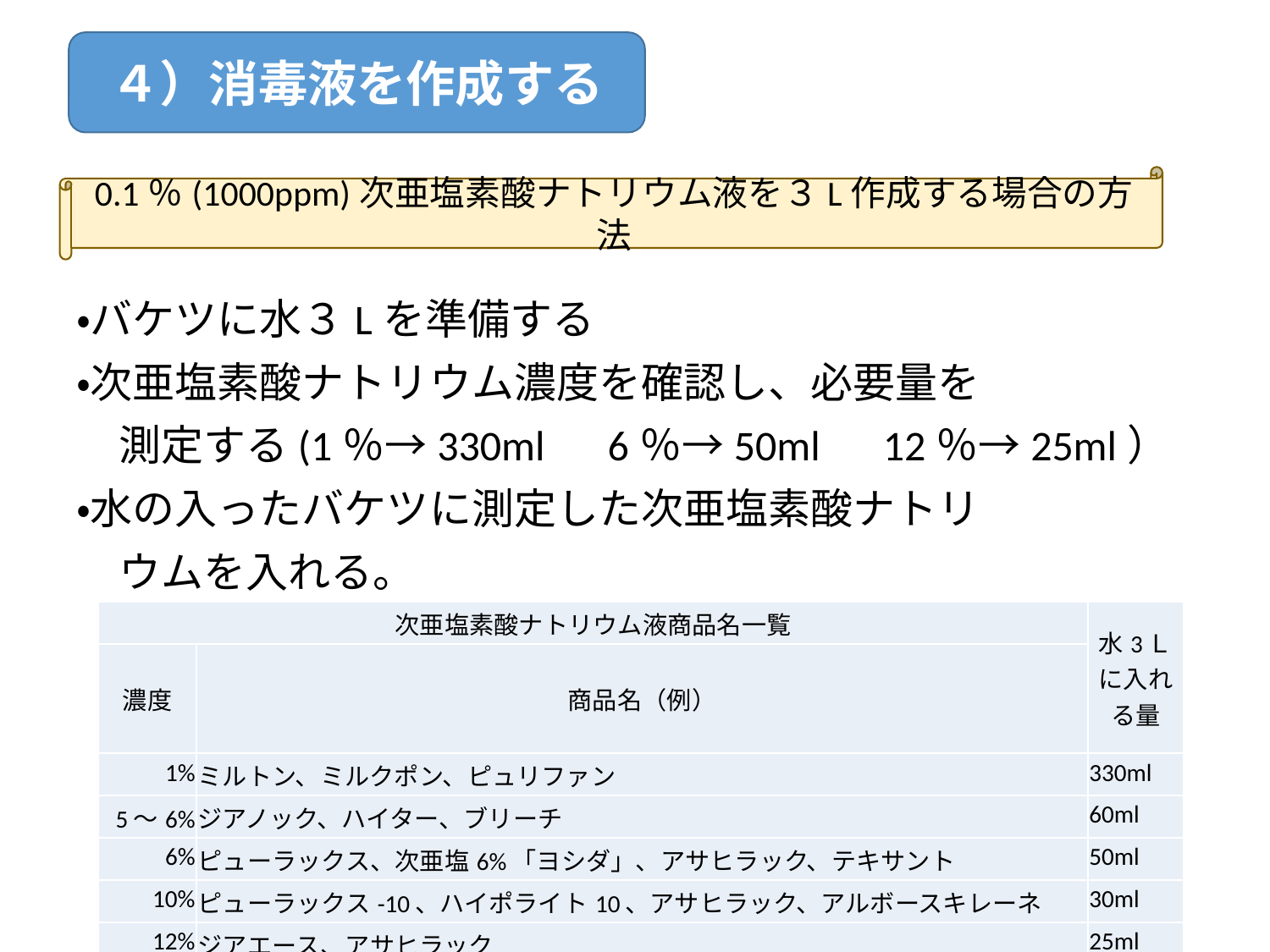

#
４）消毒液を作成する

・バケツに水３Lを準備する
・次亜塩素酸ナトリウム濃度を確認し、必要量を
　測定する(1％→330ml　6％→50ml　12％→25ml）
・水の入ったバケツに測定した次亜塩素酸ナトリ
　ウムを入れる。
0.1％(1000ppm)次亜塩素酸ナトリウム液を３L作成する場合の方法
| 次亜塩素酸ナトリウム液商品名一覧 |  | 水3Ｌに入れる量 |
| --- | --- | --- |
| 濃度 | 商品名（例） |  |
| 1% | ミルトン、ミルクポン、ピュリファン | 330ml |
| 5～6% | ジアノック、ハイター、ブリーチ | 60ml |
| 6% | ピューラックス、次亜塩6%「ヨシダ」、アサヒラック、テキサント | 50ml |
| 10% | ピューラックス-10、ハイポライト10、アサヒラック、アルボースキレーネ | 30ml |
| 12% | ジアエース、アサヒラック | 25ml |